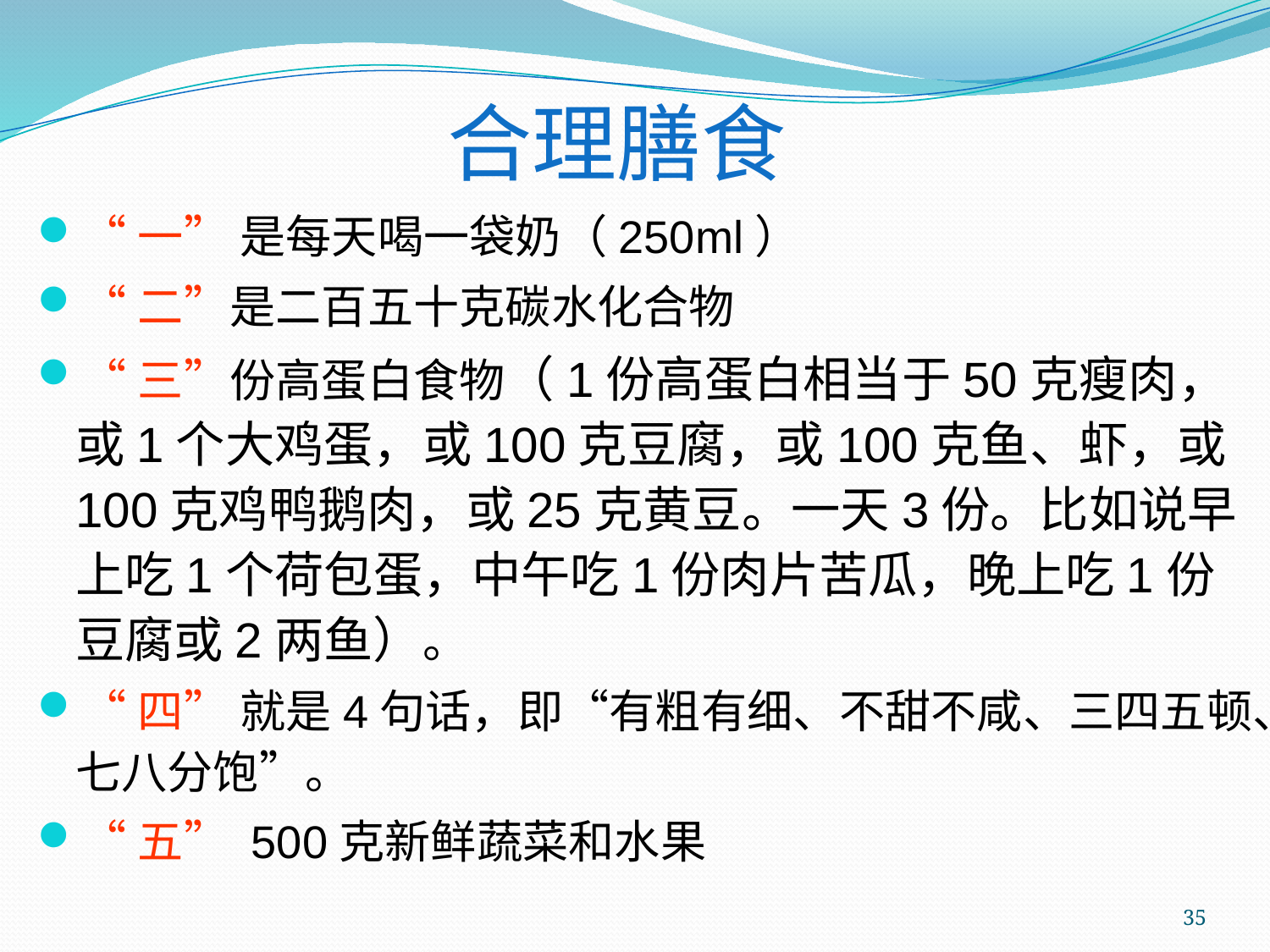

# 合理膳食
“一” 是每天喝一袋奶（250ml）
“二”是二百五十克碳水化合物
“三”份高蛋白食物（1份高蛋白相当于50克瘦肉，或1个大鸡蛋，或100克豆腐，或100克鱼、虾，或100克鸡鸭鹅肉，或25克黄豆。一天3份。比如说早上吃1个荷包蛋，中午吃1份肉片苦瓜，晚上吃1份豆腐或2两鱼）。
“四” 就是4句话，即“有粗有细、不甜不咸、三四五顿、七八分饱”。
“五” 500克新鲜蔬菜和水果
35